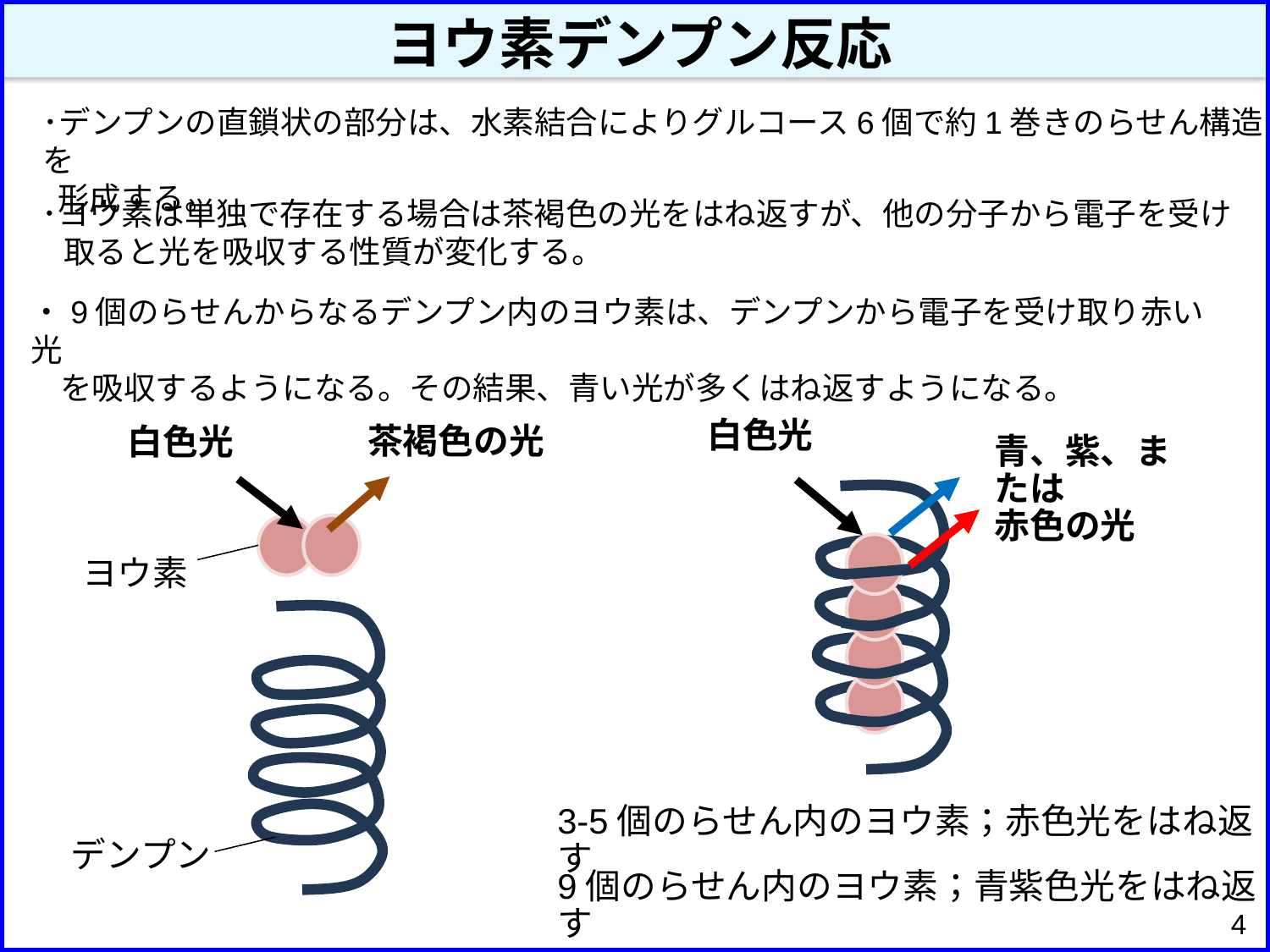

ヨウ素デンプン反応
･デンプンの直鎖状の部分は、水素結合によりグルコース6個で約1巻きのらせん構造を
 形成する。
･ヨウ素は単独で存在する場合は茶褐色の光をはね返すが、他の分子から電子を受け
  取ると光を吸収する性質が変化する。
・9個のらせんからなるデンプン内のヨウ素は、デンプンから電子を受け取り赤い光
   を吸収するようになる。その結果、青い光が多くはね返すようになる。
白色光
青、紫、または
赤色の光

茶褐色の光
白色光

ヨウ素
デンプン
3-5個のらせん内のヨウ素；赤色光をはね返す
9個のらせん内のヨウ素；青紫色光をはね返す
4